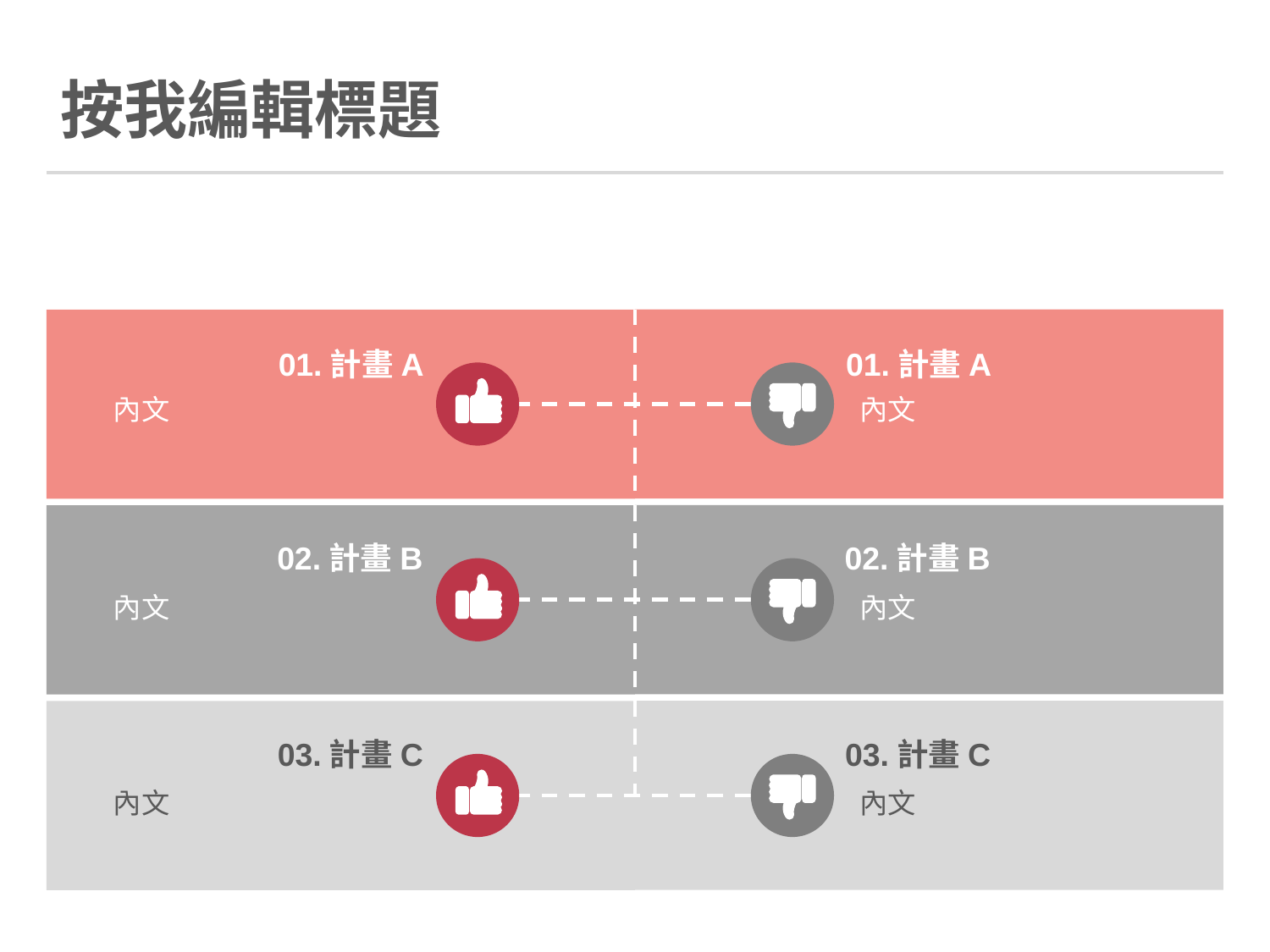

按我編輯標題

01.計畫A
內文

01.計畫A

內文

02.計畫B

內文
02.計畫B

內文

03.計畫C

內文
03.計畫C

內文